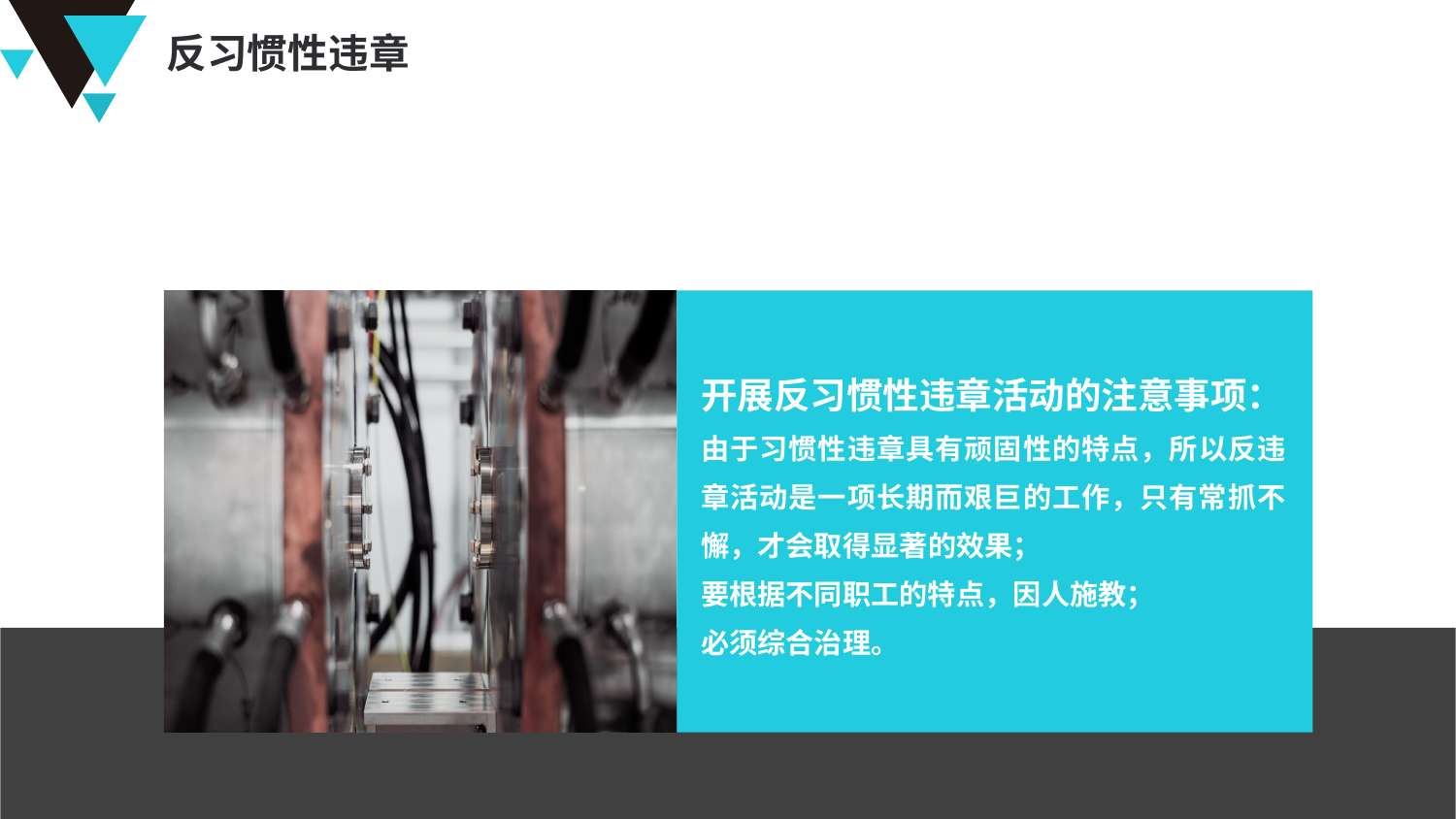

反习惯性违章

开展反习惯性违章活动的注意事项：
由于习惯性违章具有顽固性的特点，所以反违章活动是一项长期而艰巨的工作，只有常抓不懈，才会取得显著的效果；
要根据不同职工的特点，因人施教；
必须综合治理。